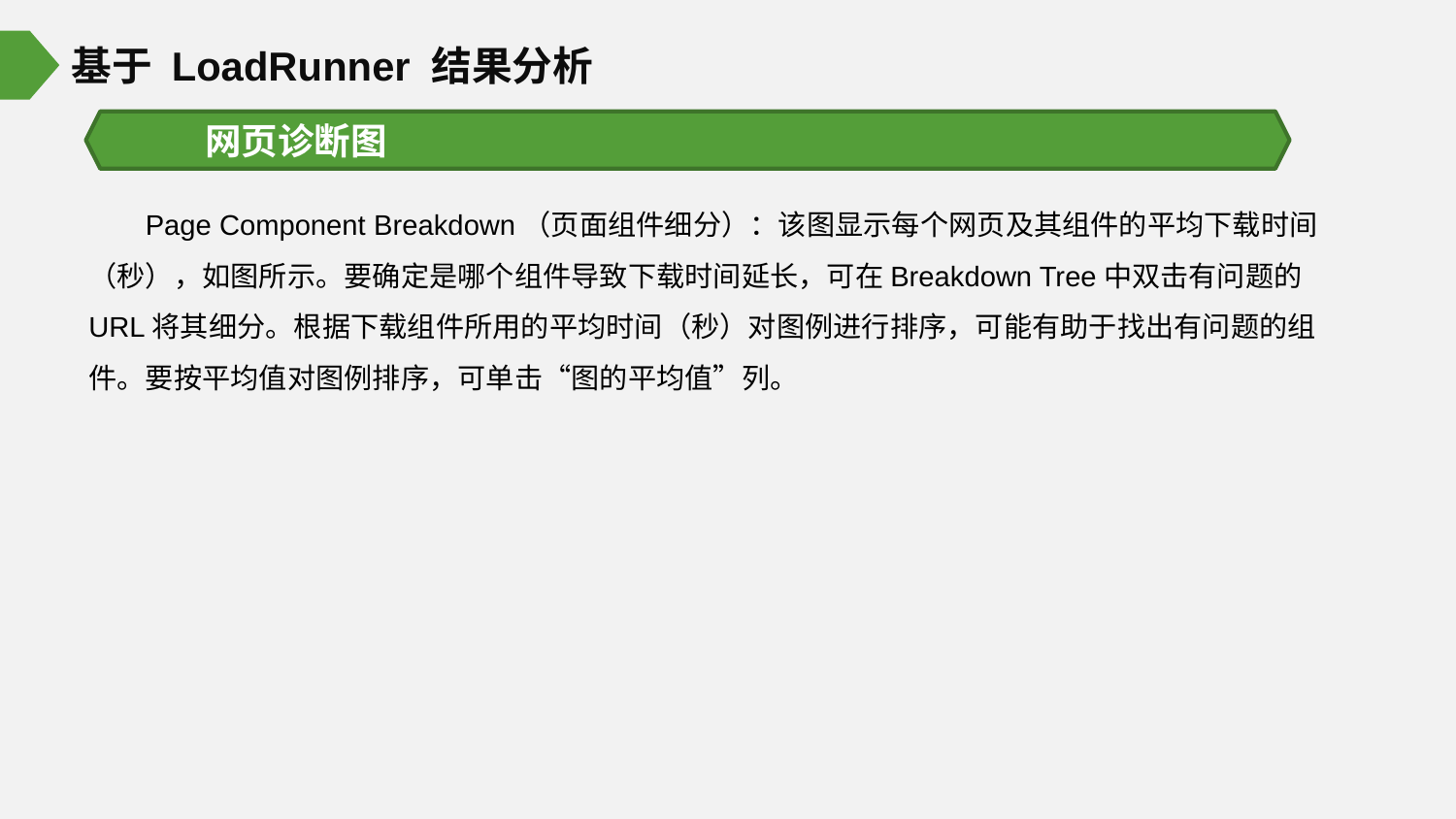

基于 LoadRunner 结果分析
网页诊断图
Page Component Breakdown（页面组件细分）：该图显示每个网页及其组件的平均下载时间（秒），如图所示。要确定是哪个组件导致下载时间延长，可在Breakdown Tree中双击有问题的 URL将其细分。根据下载组件所用的平均时间（秒）对图例进行排序，可能有助于找出有问题的组件。要按平均值对图例排序，可单击“图的平均值”列。